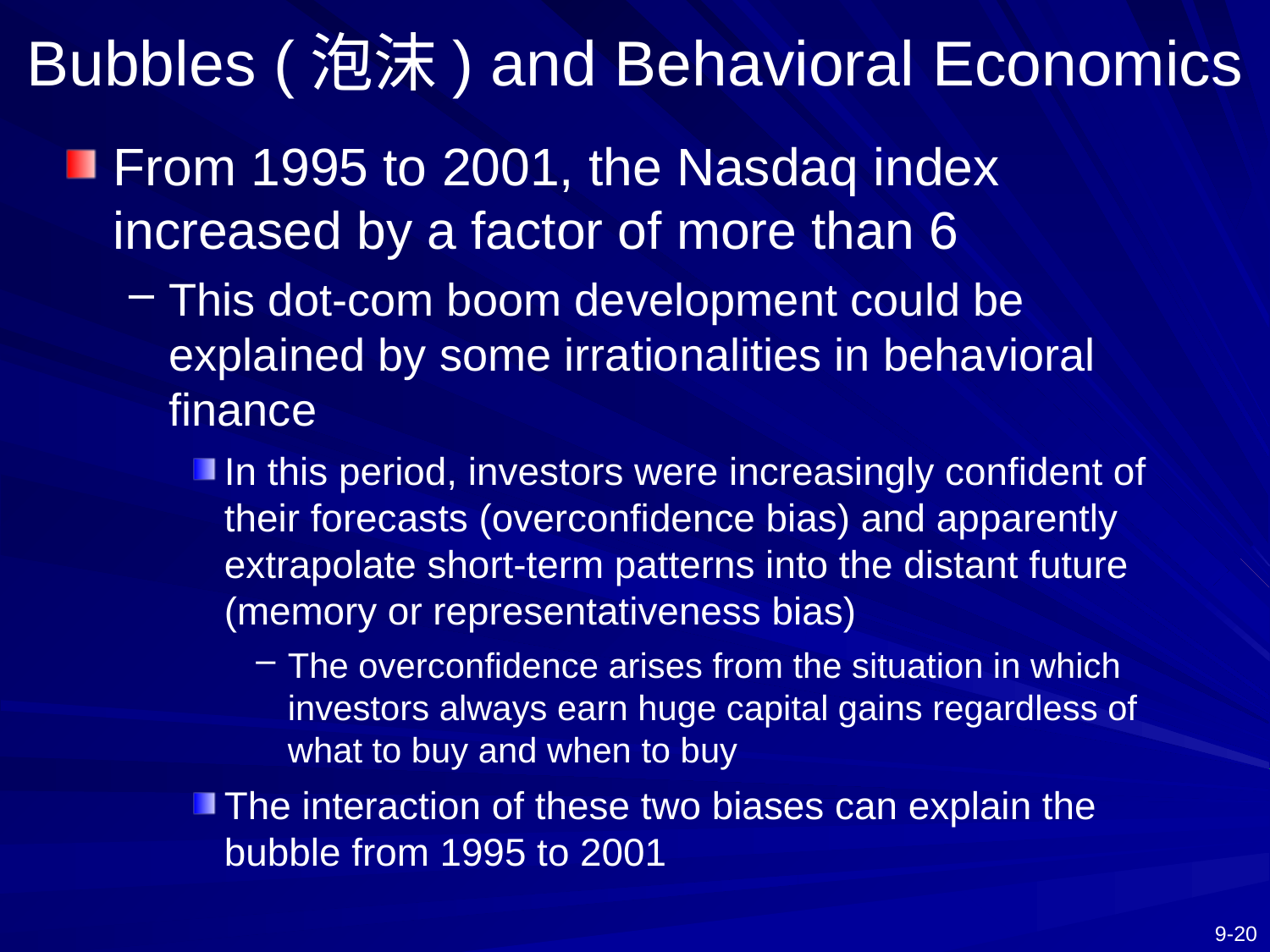

# Bubbles (泡沫) and Behavioral Economics
From 1995 to 2001, the Nasdaq index increased by a factor of more than 6
This dot-com boom development could be explained by some irrationalities in behavioral finance
In this period, investors were increasingly confident of their forecasts (overconfidence bias) and apparently extrapolate short-term patterns into the distant future (memory or representativeness bias)
The overconfidence arises from the situation in which investors always earn huge capital gains regardless of what to buy and when to buy
The interaction of these two biases can explain the bubble from 1995 to 2001